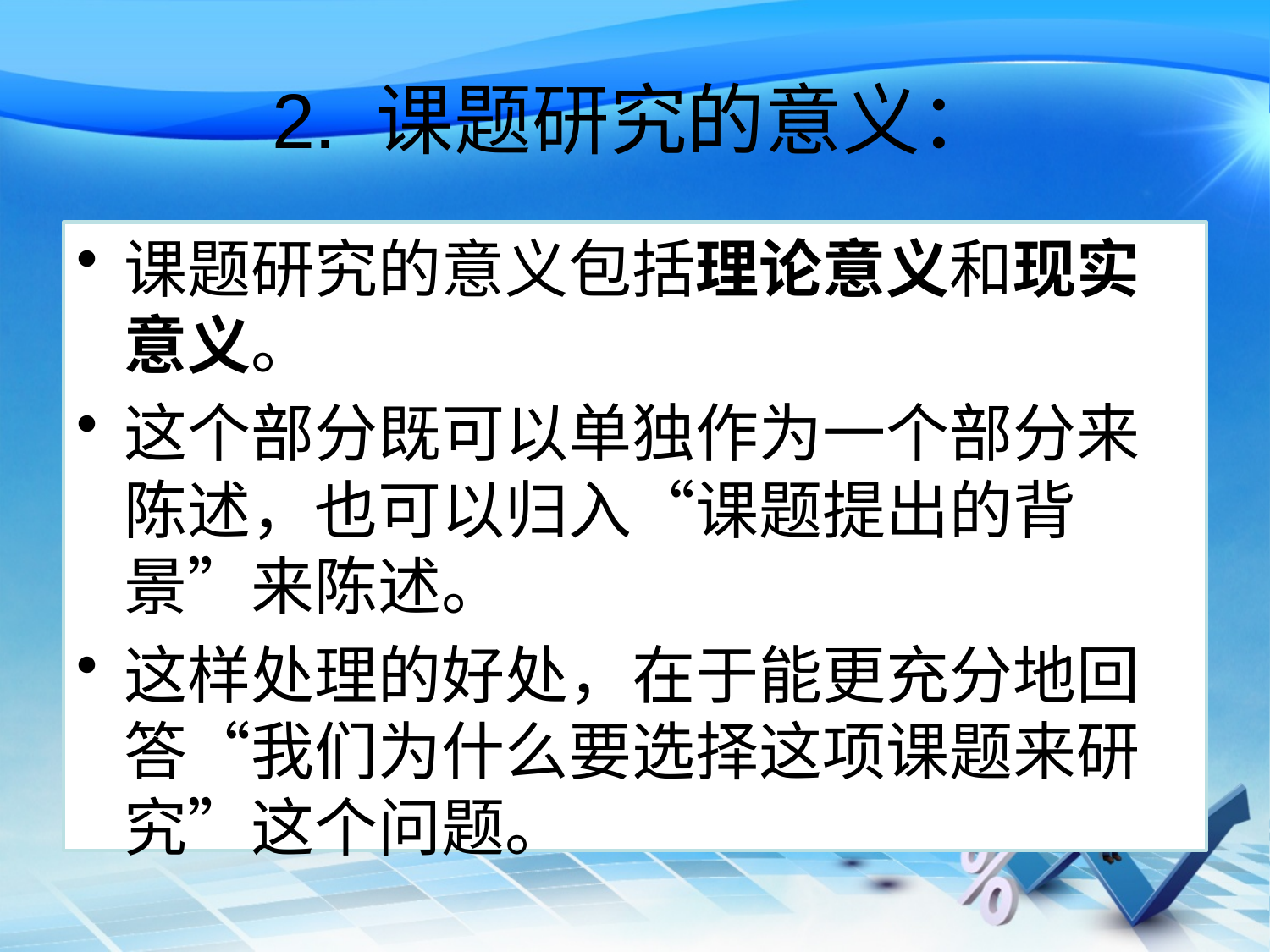

# 2. 课题研究的意义：
课题研究的意义包括理论意义和现实意义。
这个部分既可以单独作为一个部分来陈述，也可以归入“课题提出的背景”来陈述。
这样处理的好处，在于能更充分地回答“我们为什么要选择这项课题来研究”这个问题。
25